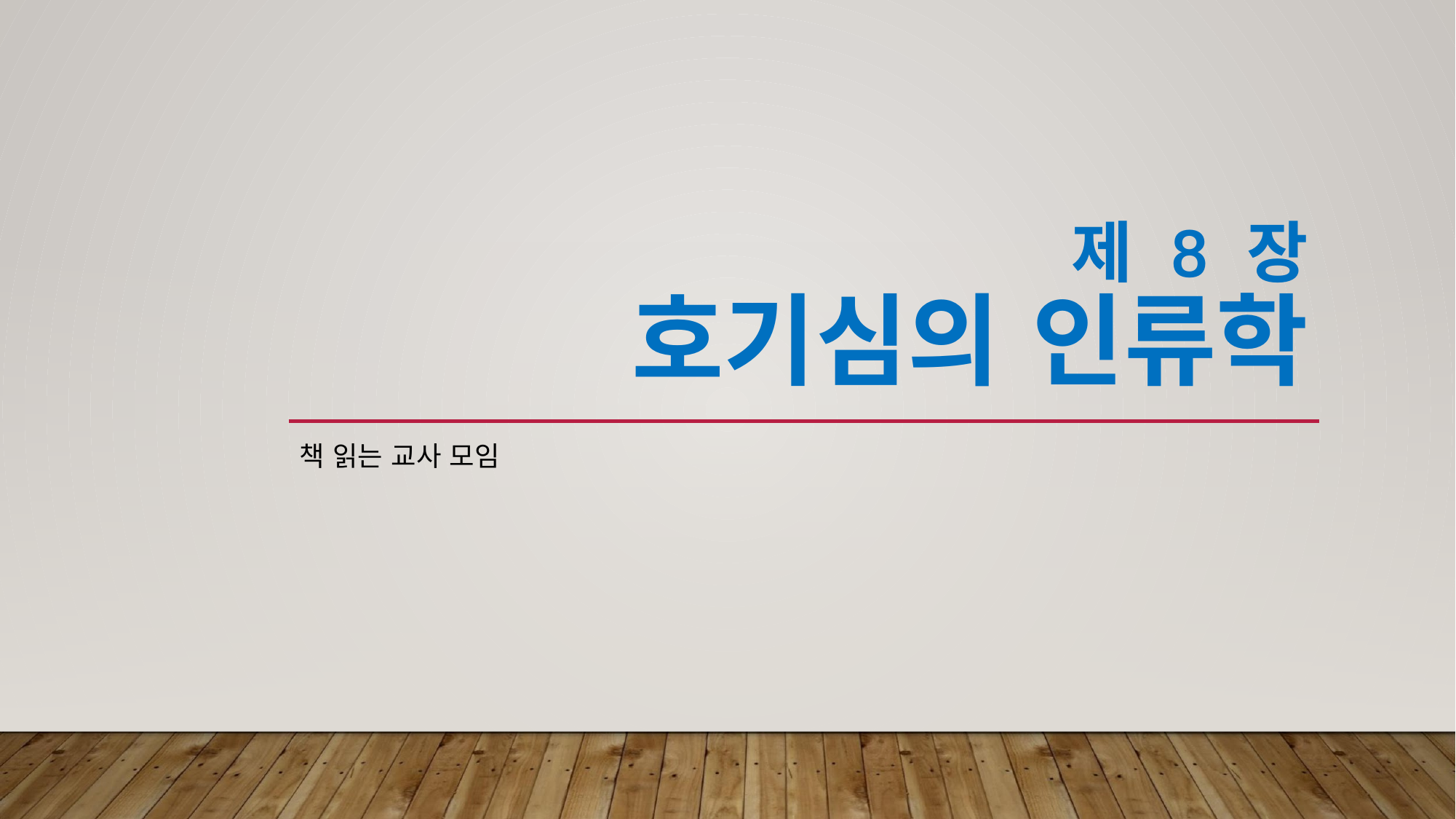

# 제 8 장 호기심의 인류학
책 읽는 교사 모임